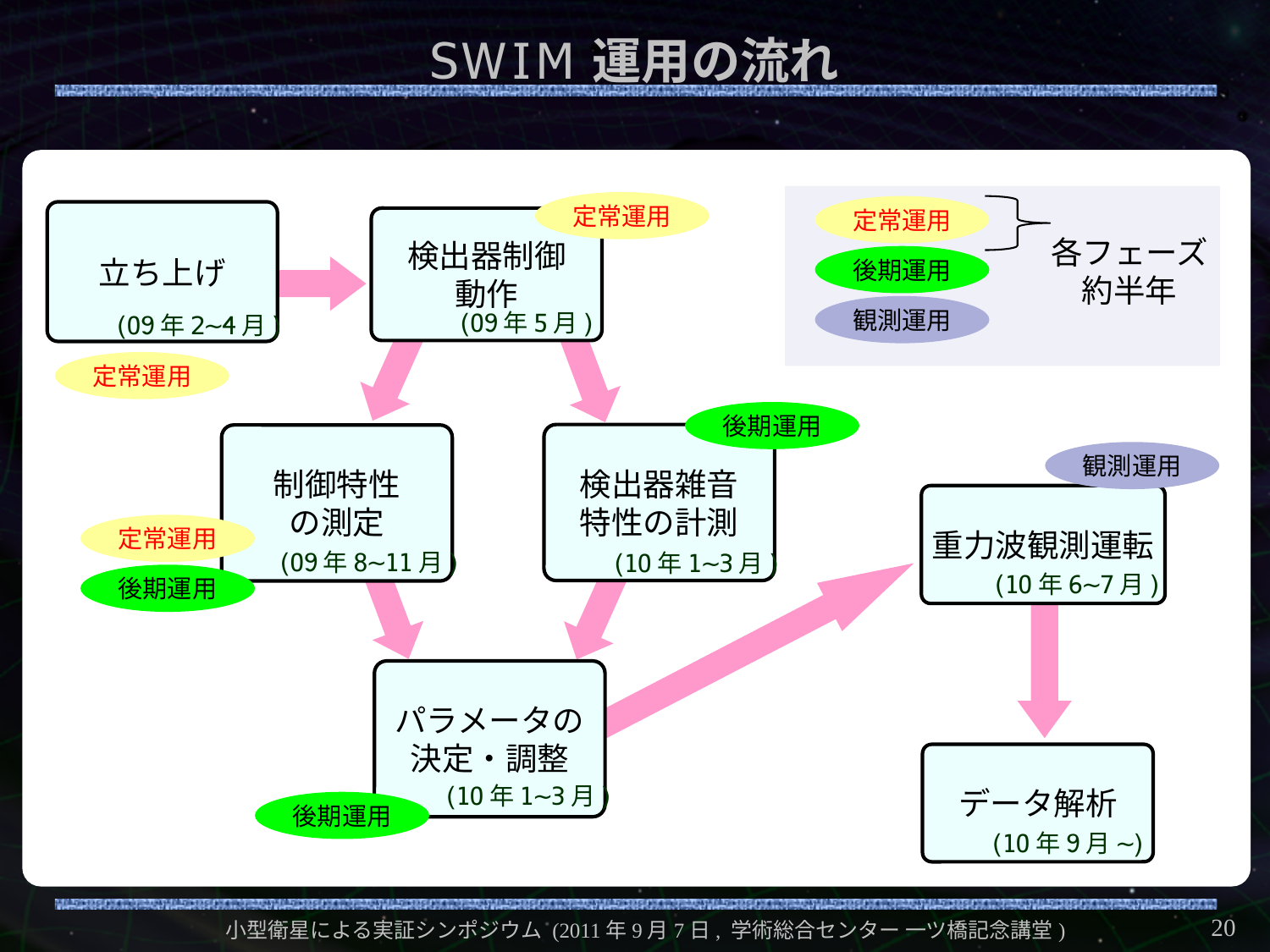

# SWIM運用の流れ

定常運用
定常運用

立ち上げ
検出器制御
動作
各フェーズ
約半年
後期運用

観測運用
(09年5月)
(09年2~4月)

定常運用
後期運用
検出器雑音
特性の計測
制御特性
の測定
観測運用
重力波観測運転
定常運用
(09年8~11月)
(10年1~3月)
(10年6~7月)
後期運用

パラメータの
決定・調整
データ解析
(10年1~3月)
後期運用
(10年9月~)
20
小型衛星による実証シンポジウム (2011年9月7日, 学術総合センター 一ツ橋記念講堂)